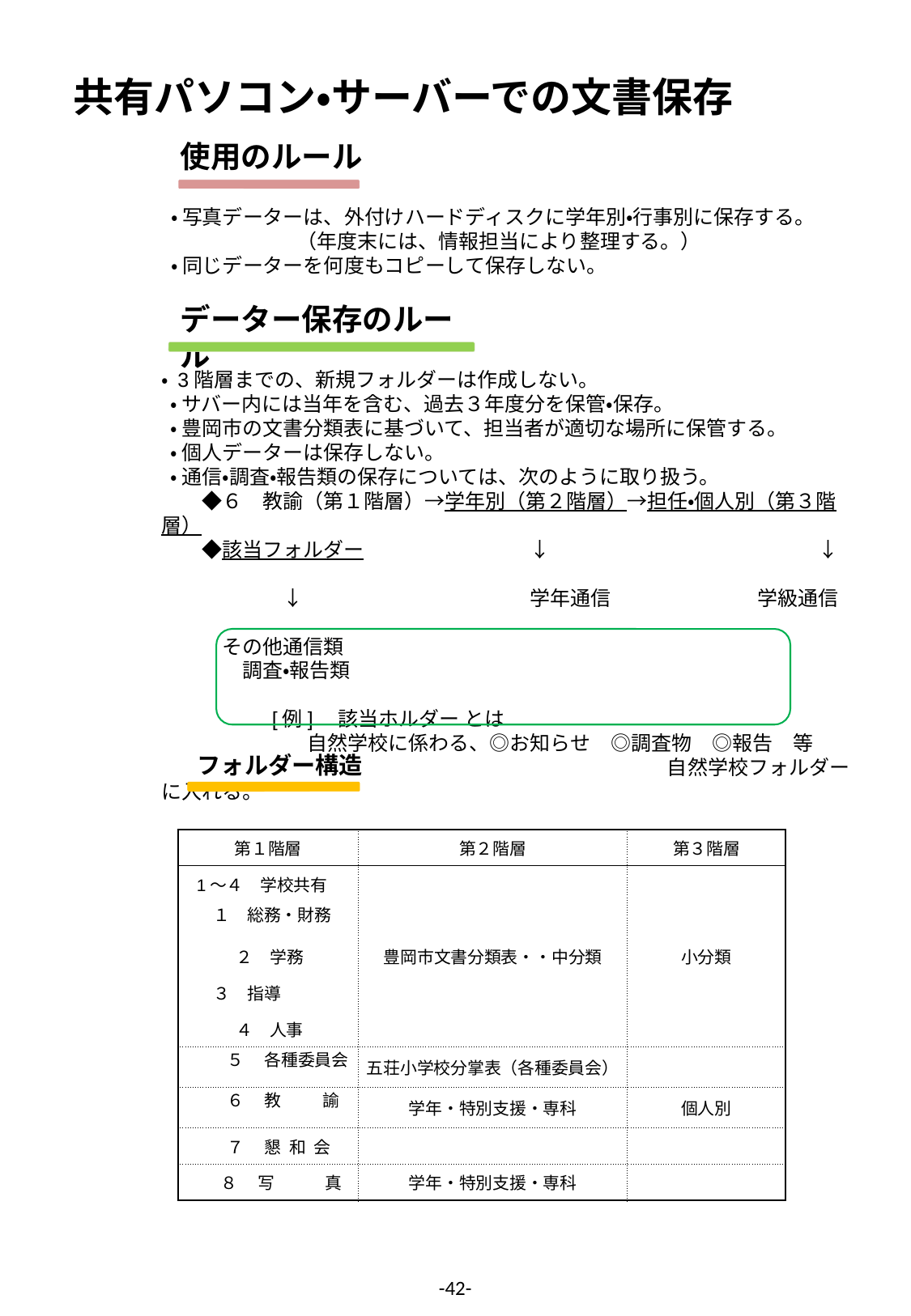

| 共有パソコン・サーバーでの文書保存 |
| --- |
使用のルール

・ 写真データーは、外付けハードディスクに学年別・行事別に保存する。
　　　　　　 （年度末には、情報担当により整理する。）
・ 同じデーターを何度もコピーして保存しない。
データー保存のルール

・ 3階層までの、新規フォルダーは作成しない。
 ・ サバー内には当年を含む、過去３年度分を保管・保存。
 ・ 豊岡市の文書分類表に基づいて、担当者が適切な場所に保管する。
 ・ 個人データーは保存しない。
 ・ 通信・調査・報告類の保存については、次のように取り扱う。
　　◆６　教諭（第１階層）→学年別（第２階層）→担任・個人別（第３階層）
　　◆該当フォルダー 　　　　　　　　↓ 　　　　　　　　　　　　　↓
　　　　　　↓ 　　　　　　　　　　　学年通信 　　　　　　　学級通信
　　　その他通信類
　　　　調査・報告類

　　　　　 [例]　該当ホルダー とは
　　　　　　　 自然学校に係わる、◎お知らせ　◎調査物　◎報告　等
　　　　　　　　　　　　　　　　　　　　　　　　　自然学校フォルダーに入れる。

| フォルダー構造 |
| --- |

| 第１階層 | 第２階層 | 第３階層 |
| --- | --- | --- |
| 1～４　学校共有 | 豊岡市文書分類表・・中分類 | 小分類 |
| １　総務・財務 |  |  |
| ２　学務 |  |  |
| ３　指導 |  |  |
| ４　人事 |  |  |
| ５　 各種委員会 | 五荘小学校分掌表（各種委員会） |  |
| ６　 教　　 諭 | 学年・特別支援・専科 | 個人別 |
| ７　 懇 和 会 |  |  |
| ８　 写　　　真 | 学年・特別支援・専科 |  |
-42-